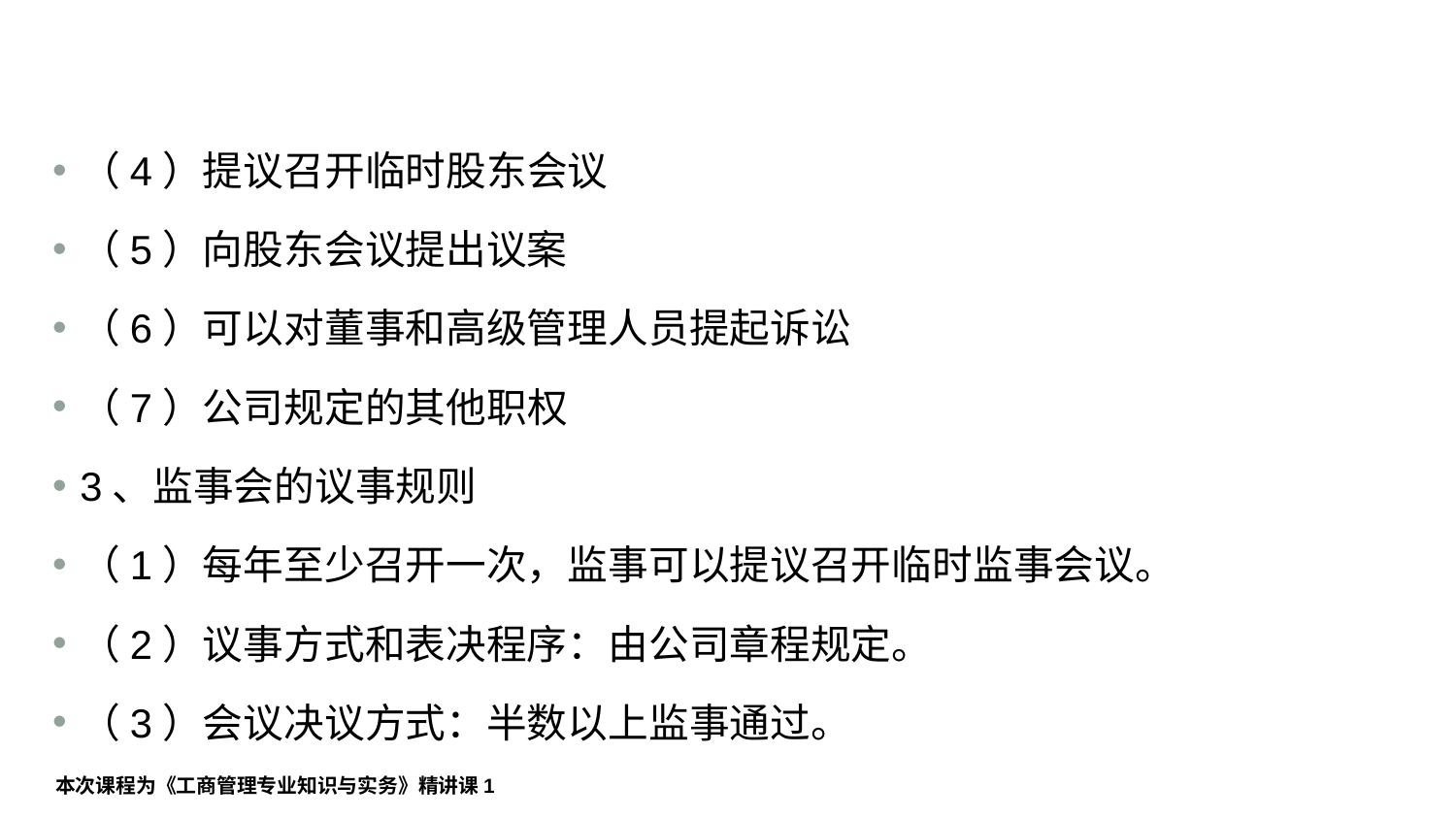

#
（4）提议召开临时股东会议
（5）向股东会议提出议案
（6）可以对董事和高级管理人员提起诉讼
（7）公司规定的其他职权
3、监事会的议事规则
（1）每年至少召开一次，监事可以提议召开临时监事会议。
（2）议事方式和表决程序：由公司章程规定。
（3）会议决议方式：半数以上监事通过。